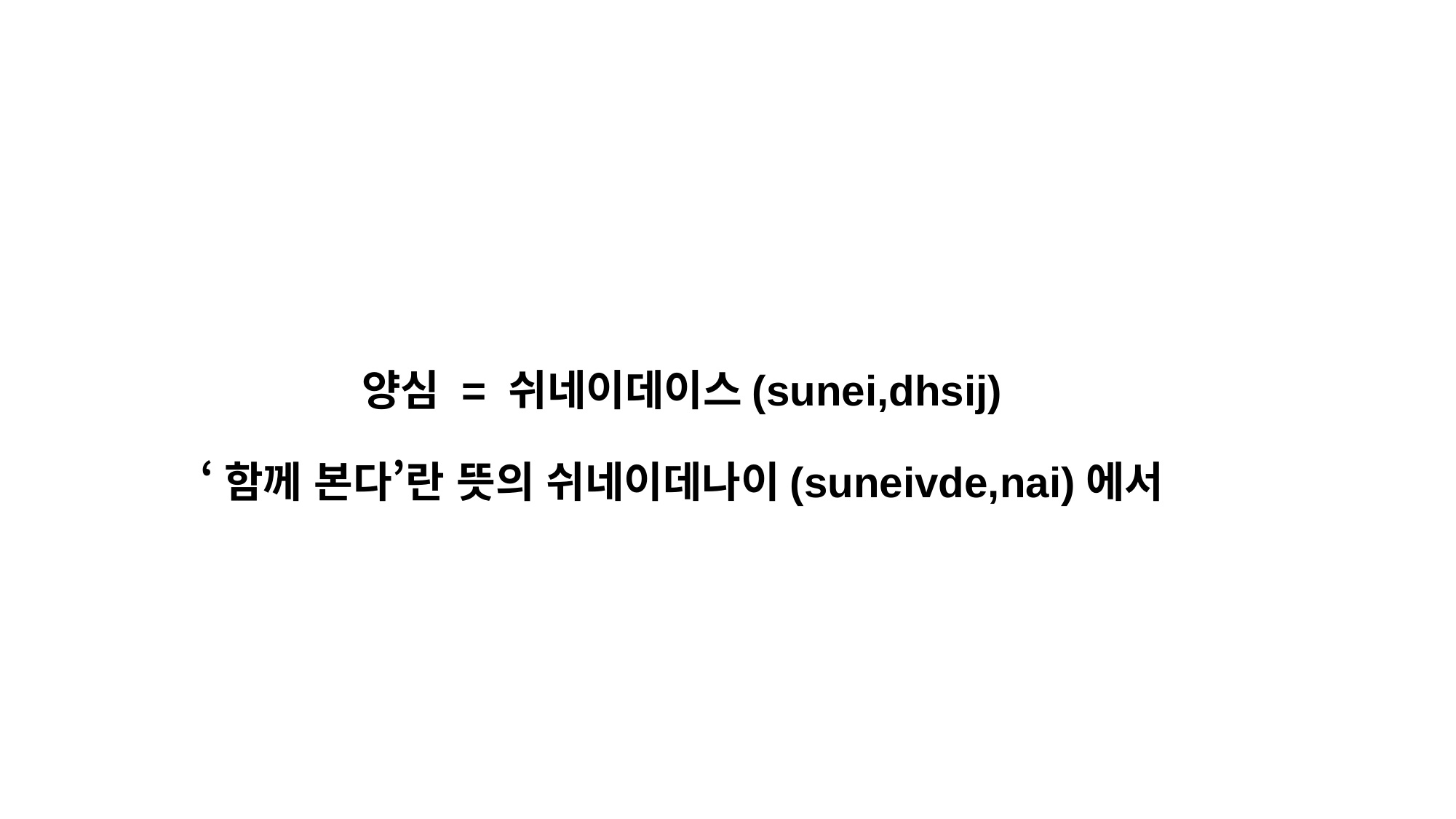

양심 = 쉬네이데이스(sunei,dhsij)
‘함께 본다’란 뜻의 쉬네이데나이(suneivde,nai)에서